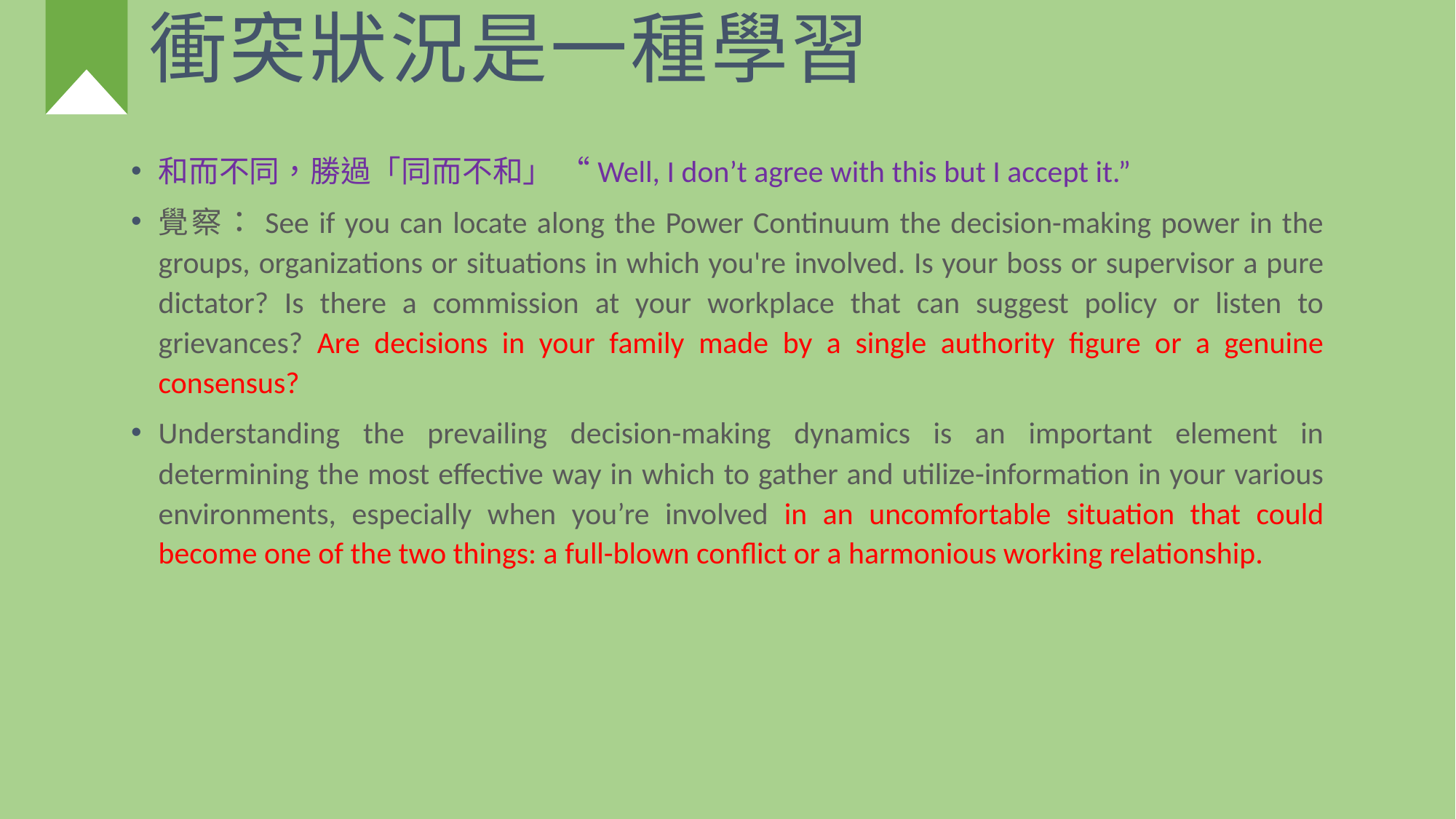

衝突狀況是一種學習
和而不同，勝過「同而不和」 “Well, I don’t agree with this but I accept it.”
覺察：See if you can locate along the Power Continuum the decision-making power in the groups, organizations or situations in which you're involved. Is your boss or supervisor a pure dictator? Is there a commission at your workplace that can suggest policy or listen to grievances? Are decisions in your family made by a single authority figure or a genuine consensus?
Understanding the prevailing decision-making dynamics is an important element in determining the most effective way in which to gather and utilize-information in your various environments, especially when you’re involved in an uncomfortable situation that could become one of the two things: a full-blown conflict or a harmonious working relationship.